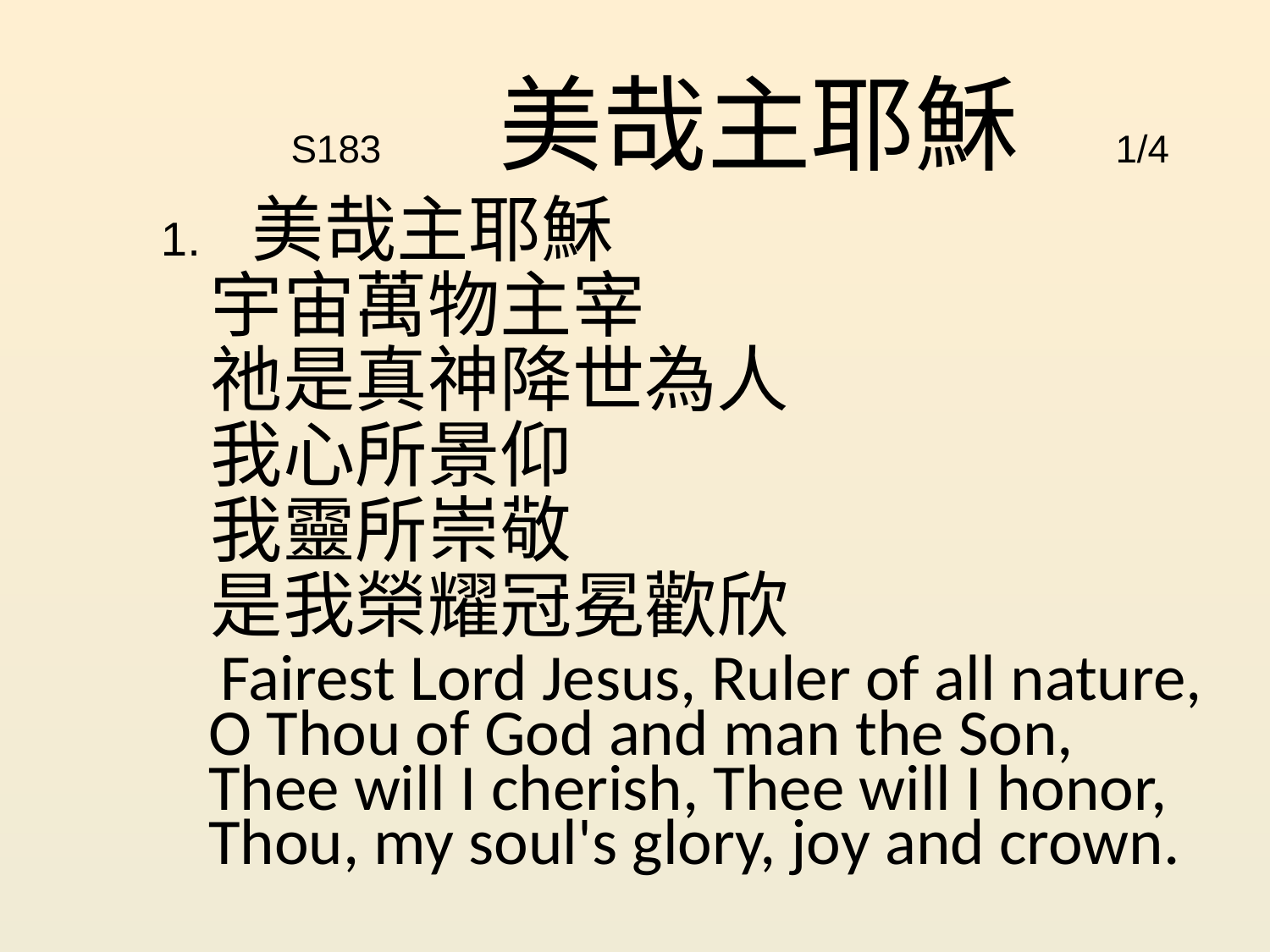

# S183          美哉主耶穌          1/4
1.   美哉主耶穌
  宇宙萬物主宰
  祂是真神降世為人
  我心所景仰
  我靈所崇敬
  是我榮耀冠冕歡欣
    Fairest Lord Jesus, Ruler of all nature,
O Thou of God and man the Son,
Thee will I cherish, Thee will I honor,
Thou, my soul's glory, joy and crown.